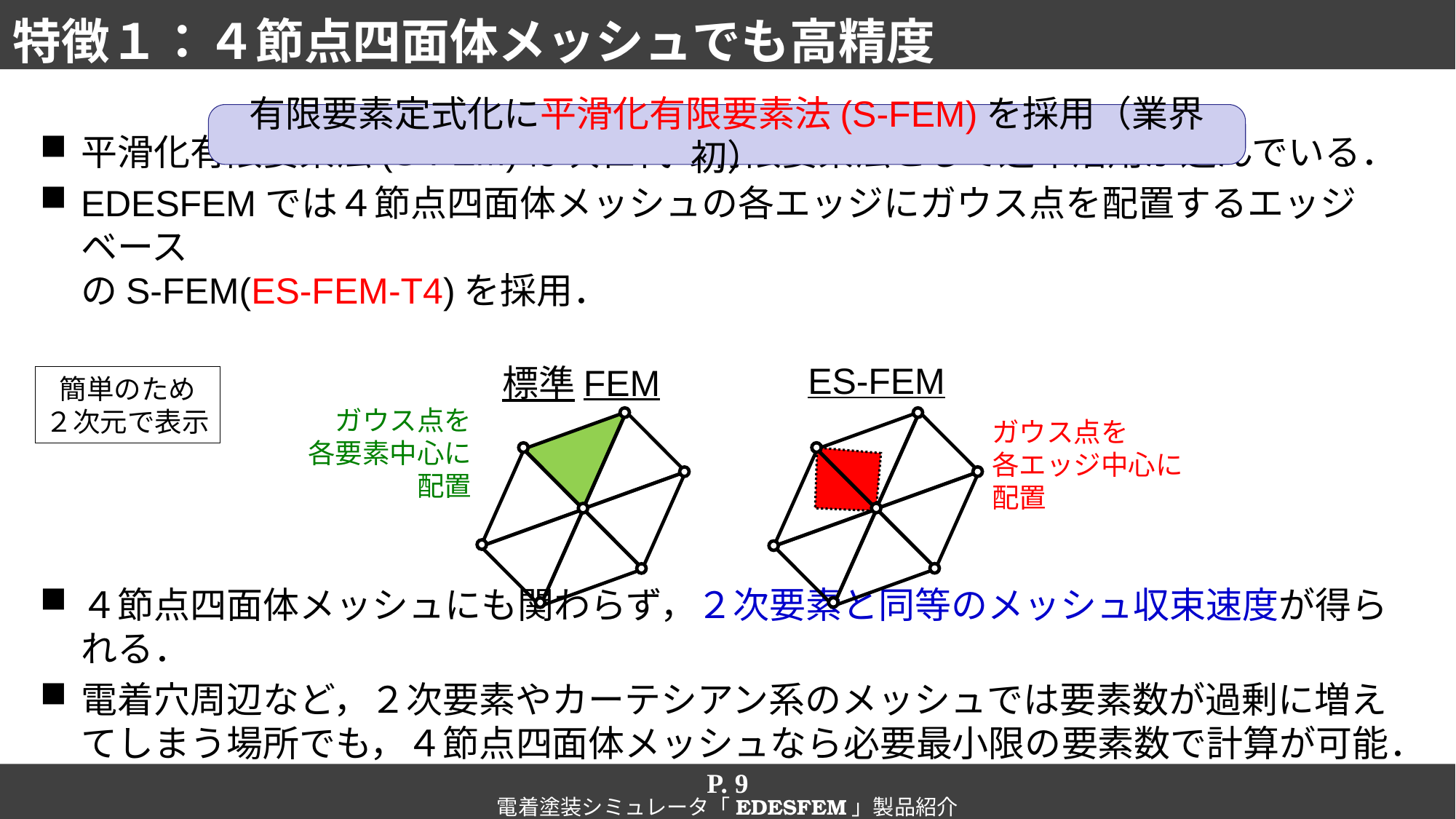

# 特徴１：４節点四面体メッシュでも高精度

平滑化有限要素法(S-FEM)は次世代の有限要素法として近年活用が進んでいる．
EDESFEMでは４節点四面体メッシュの各エッジにガウス点を配置するエッジベース
のS-FEM(ES-FEM-T4)を採用．

４節点四面体メッシュにも関わらず，２次要素と同等のメッシュ収束速度が得られる．
電着穴周辺など，２次要素やカーテシアン系のメッシュでは要素数が過剰に増えてしまう場所でも，４節点四面体メッシュなら必要最小限の要素数で計算が可能．
有限要素定式化に平滑化有限要素法(S-FEM)を採用（業界初）
ES-FEM
標準FEM
簡単のため
２次元で表示
ガウス点を
各要素中心に
配置

ガウス点を
各エッジ中心に
配置
P. 9